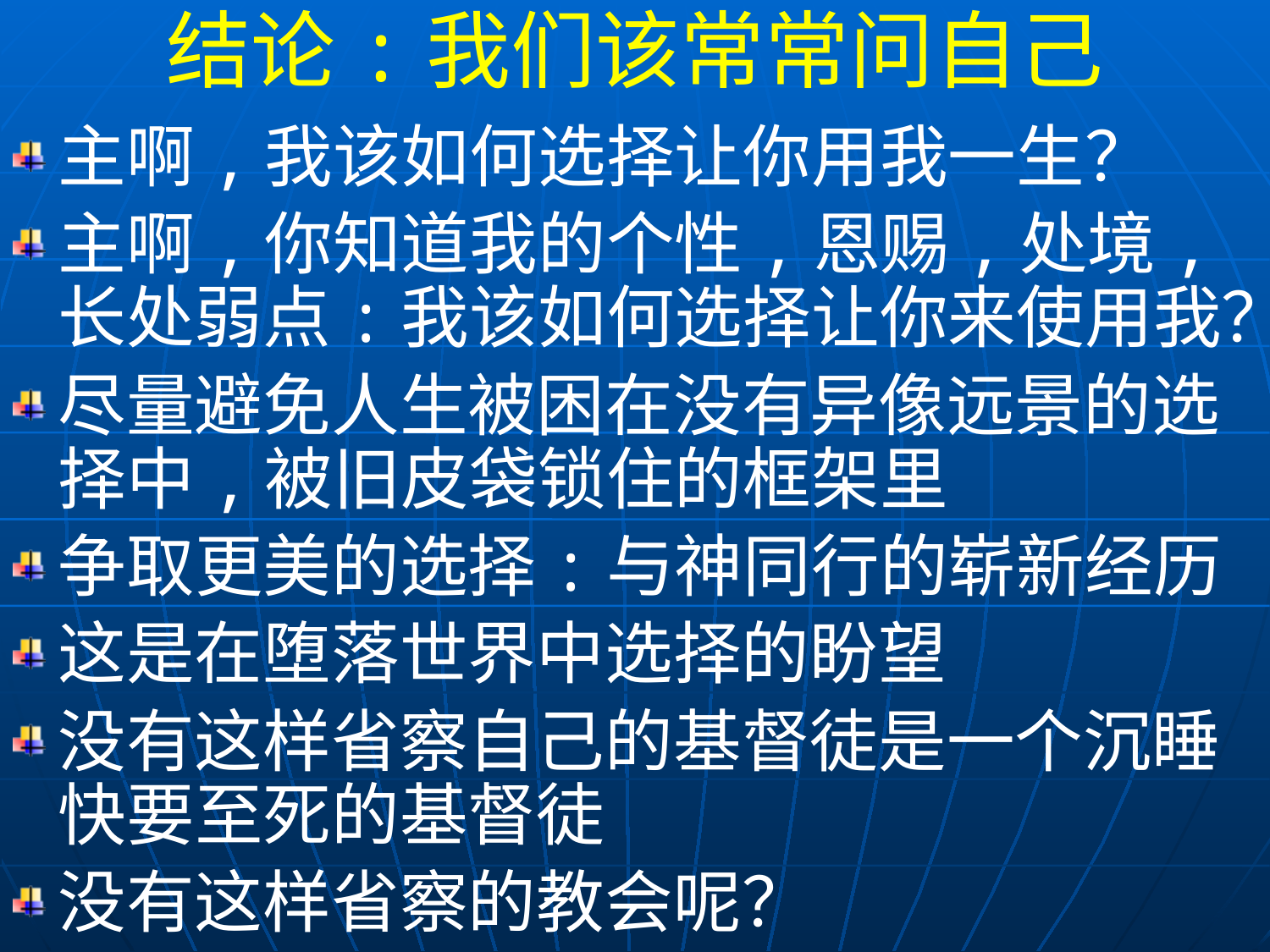

结论:我们该常常问自己
主啊,我该如何选择让你用我一生？
主啊,你知道我的个性,恩赐,处境,长处弱点:我该如何选择让你来使用我？
尽量避免人生被困在没有异像远景的选择中,被旧皮袋锁住的框架里
争取更美的选择:与神同行的崭新经历
这是在堕落世界中选择的盼望
没有这样省察自己的基督徒是一个沉睡快要至死的基督徒
没有这样省察的教会呢？